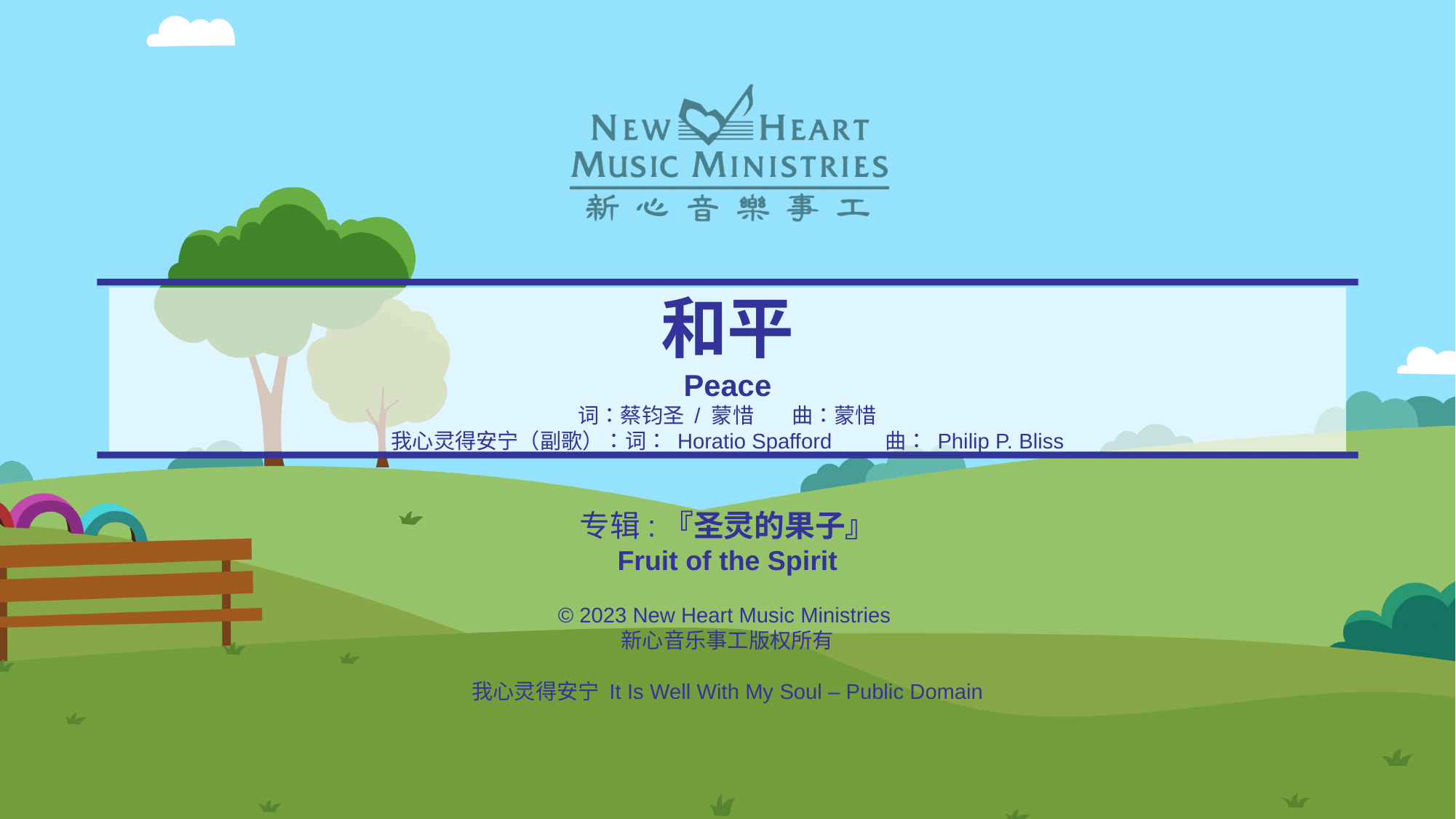

# 和平 Peace 词：蔡钧圣 / 蒙惜        曲：蒙惜 我心灵得安宁（副歌）：词： Horatio Spafford        曲： Philip P. Bliss
专辑:『圣灵的果子』
Fruit of the Spirit
© 2023 New Heart Music Ministries
新心音乐事工版权所有

我心灵得安宁 It Is Well With My Soul – Public Domain